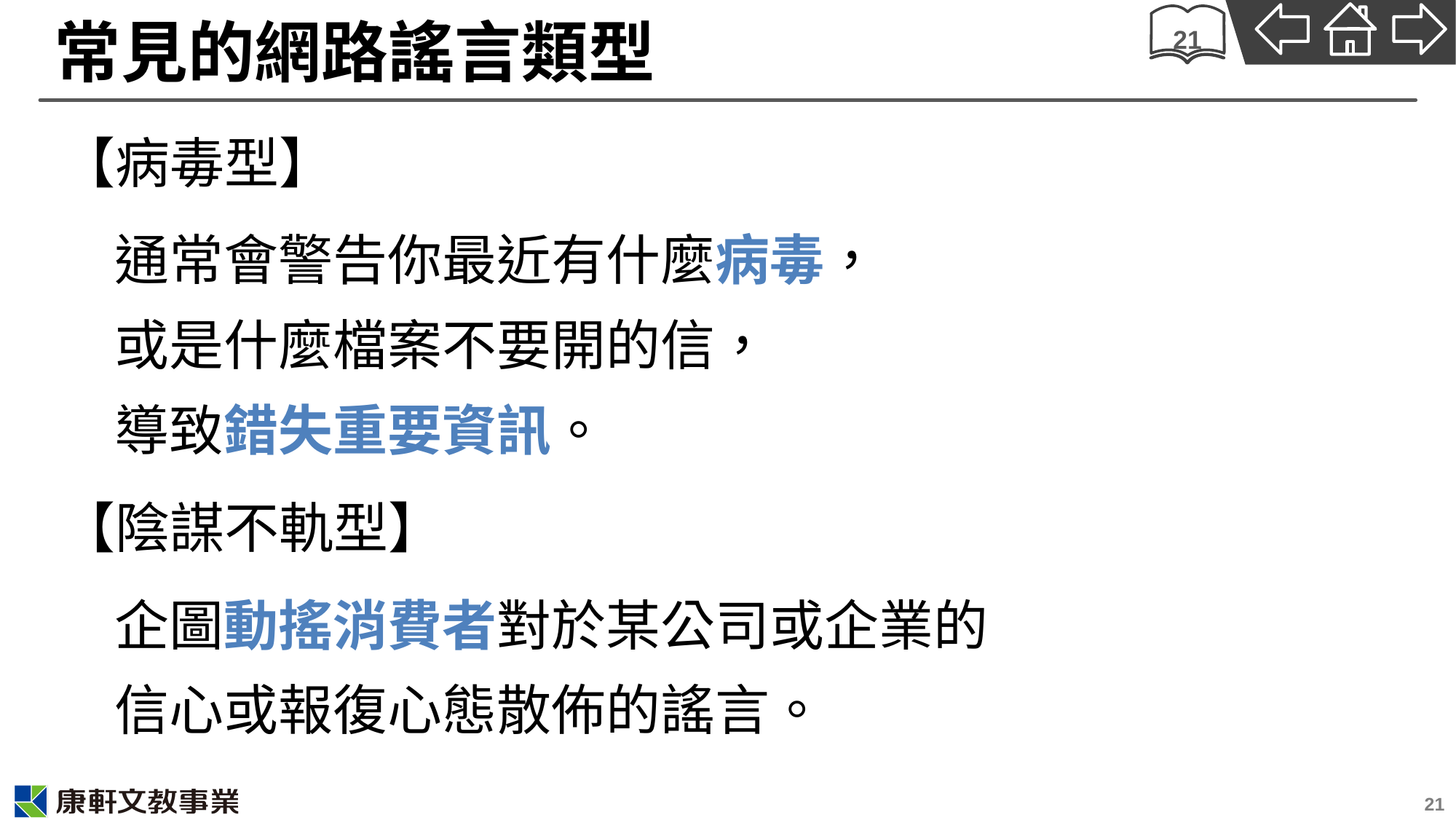

# 常見的網路謠言類型
21
【病毒型】
通常會警告你最近有什麼病毒，
或是什麼檔案不要開的信，
導致錯失重要資訊。
【陰謀不軌型】
企圖動搖消費者對於某公司或企業的信心或報復心態散佈的謠言。

21